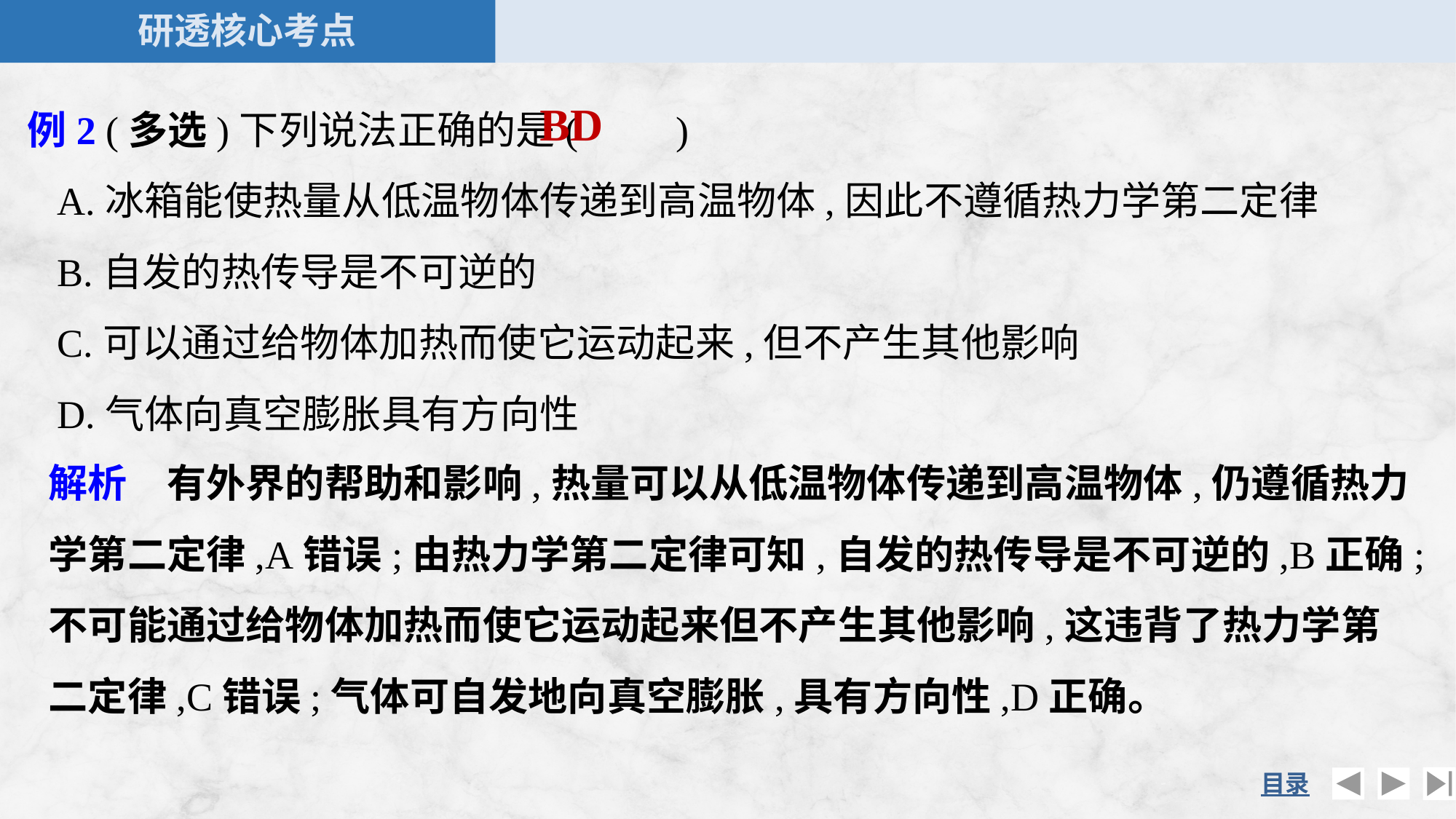

例2 (多选)下列说法正确的是(　　)
A.冰箱能使热量从低温物体传递到高温物体,因此不遵循热力学第二定律
B.自发的热传导是不可逆的
C.可以通过给物体加热而使它运动起来,但不产生其他影响
D.气体向真空膨胀具有方向性
BD
解析　有外界的帮助和影响,热量可以从低温物体传递到高温物体,仍遵循热力学第二定律,A错误;由热力学第二定律可知,自发的热传导是不可逆的,B正确;不可能通过给物体加热而使它运动起来但不产生其他影响,这违背了热力学第二定律,C错误;气体可自发地向真空膨胀,具有方向性,D正确。